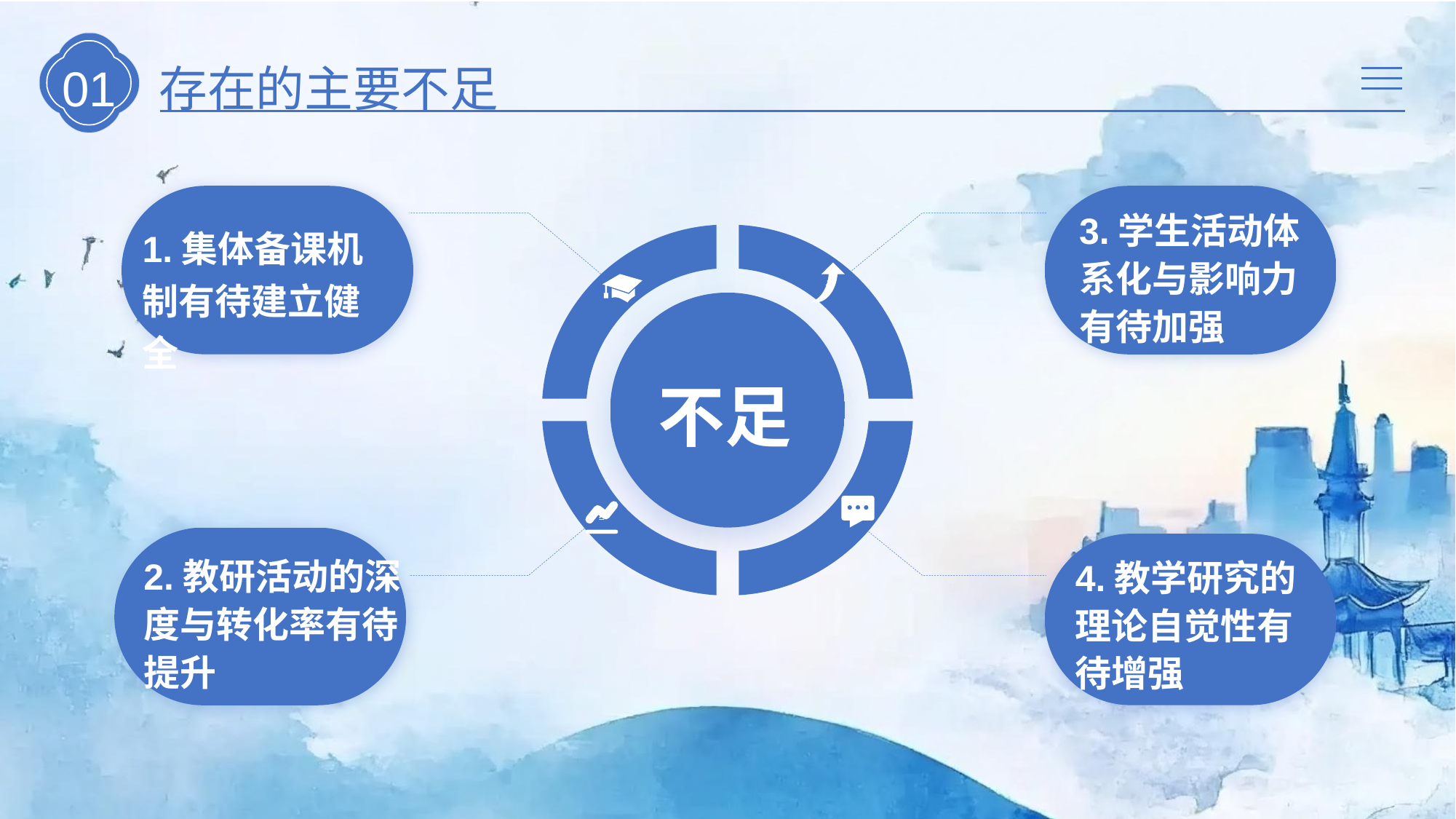

01
存在的主要不足

3.学生活动体系化与影响力有待加强
1.集体备课机制有待建立健全

不足

2.教研活动的深度与转化率有待提升
4.教学研究的理论自觉性有待增强